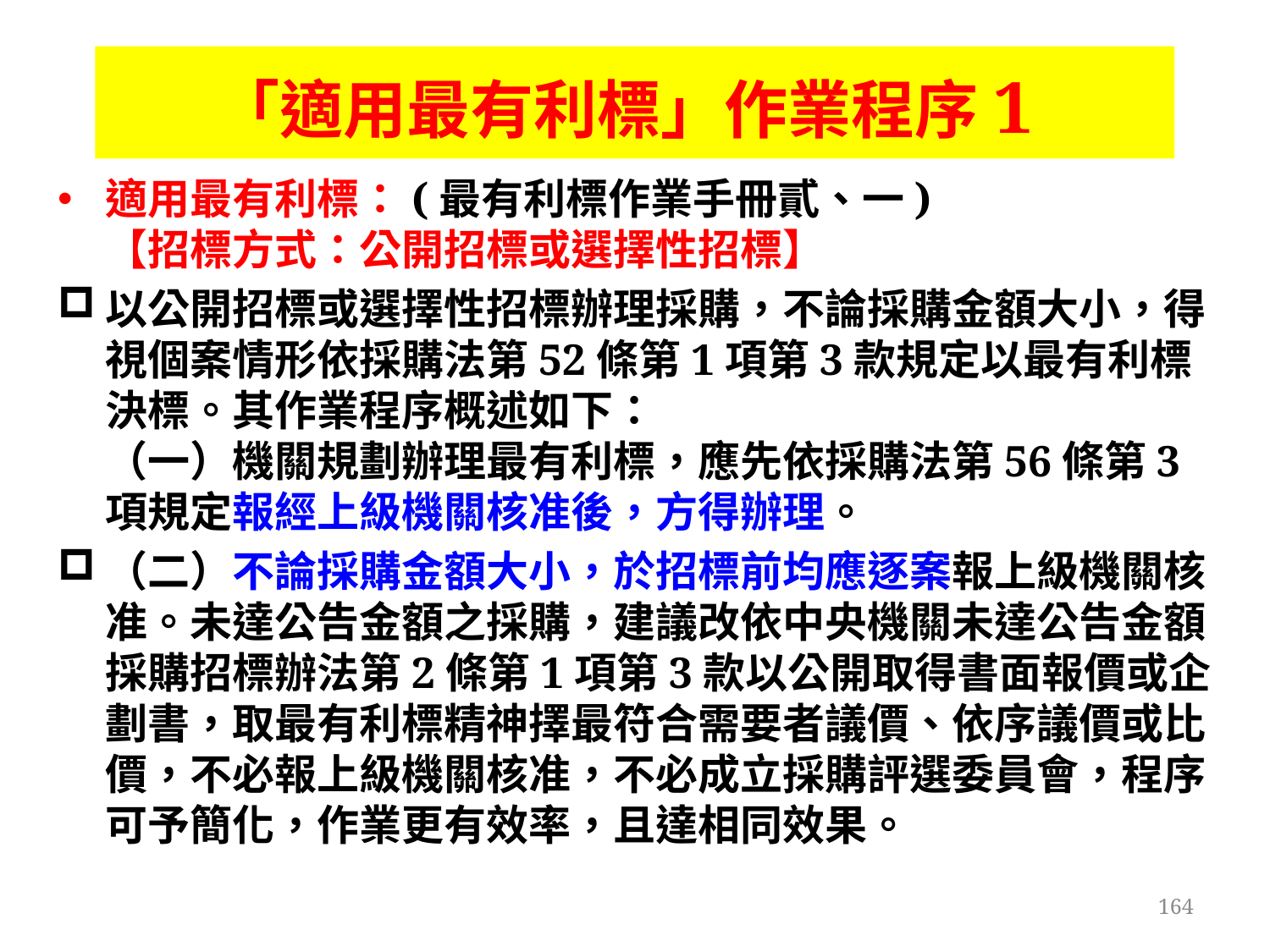

# 「適用最有利標」作業程序1
適用最有利標：(最有利標作業手冊貳、一)
【招標方式：公開招標或選擇性招標】
以公開招標或選擇性招標辦理採購，不論採購金額大小，得視個案情形依採購法第52條第1項第3款規定以最有利標決標。其作業程序概述如下：
（一）機關規劃辦理最有利標，應先依採購法第56條第3項規定報經上級機關核准後，方得辦理。
（二）不論採購金額大小，於招標前均應逐案報上級機關核准。未達公告金額之採購，建議改依中央機關未達公告金額採購招標辦法第2條第1項第3款以公開取得書面報價或企劃書，取最有利標精神擇最符合需要者議價、依序議價或比價，不必報上級機關核准，不必成立採購評選委員會，程序可予簡化，作業更有效率，且達相同效果。
164